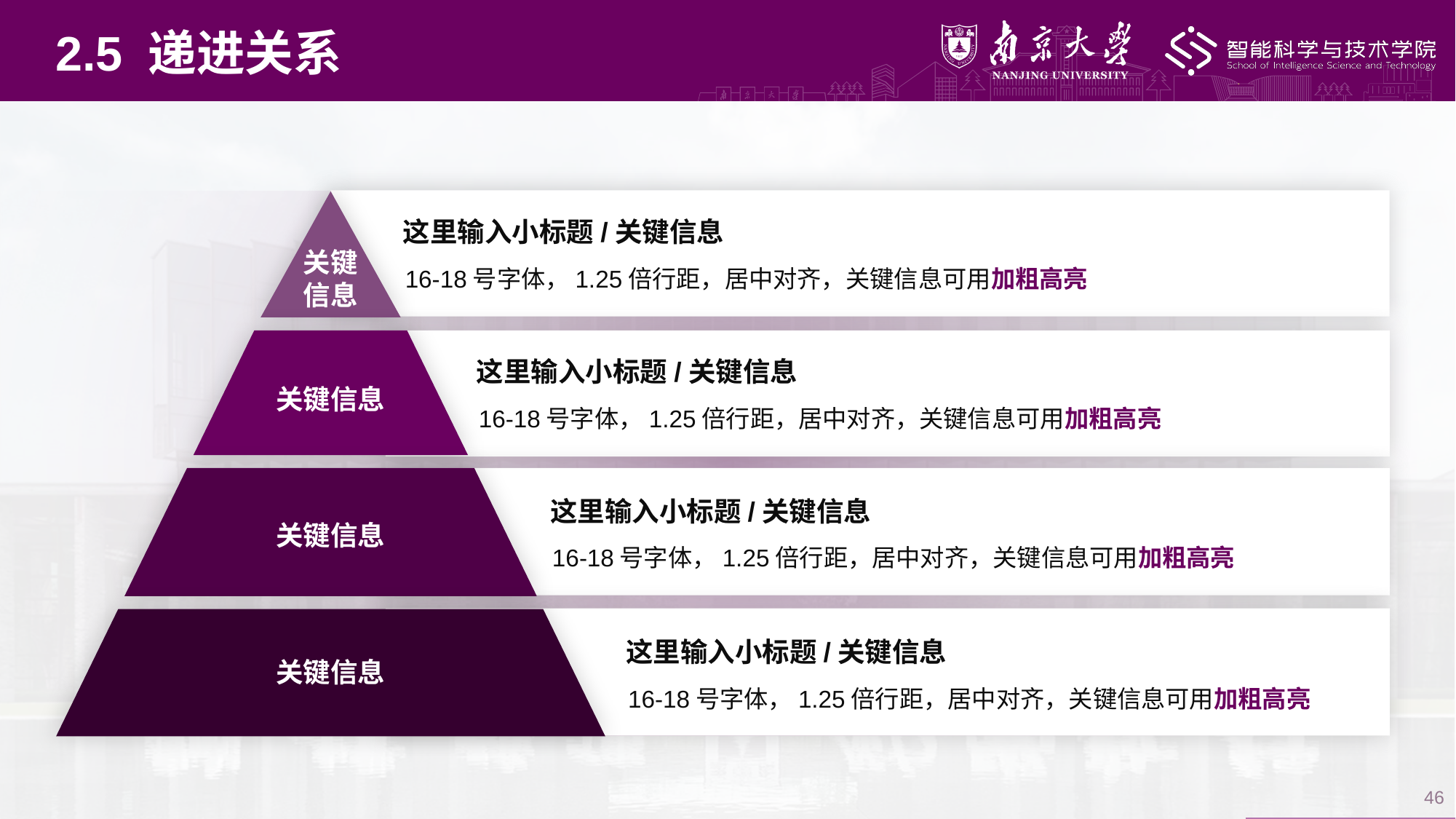

2.5 递进关系

这里输入小标题/关键信息
关键
信息
16-18号字体，1.25倍行距，居中对齐，关键信息可用加粗高亮

这里输入小标题/关键信息
关键信息
16-18号字体，1.25倍行距，居中对齐，关键信息可用加粗高亮

这里输入小标题/关键信息
关键信息
16-18号字体，1.25倍行距，居中对齐，关键信息可用加粗高亮

这里输入小标题/关键信息
关键信息
16-18号字体，1.25倍行距，居中对齐，关键信息可用加粗高亮
46